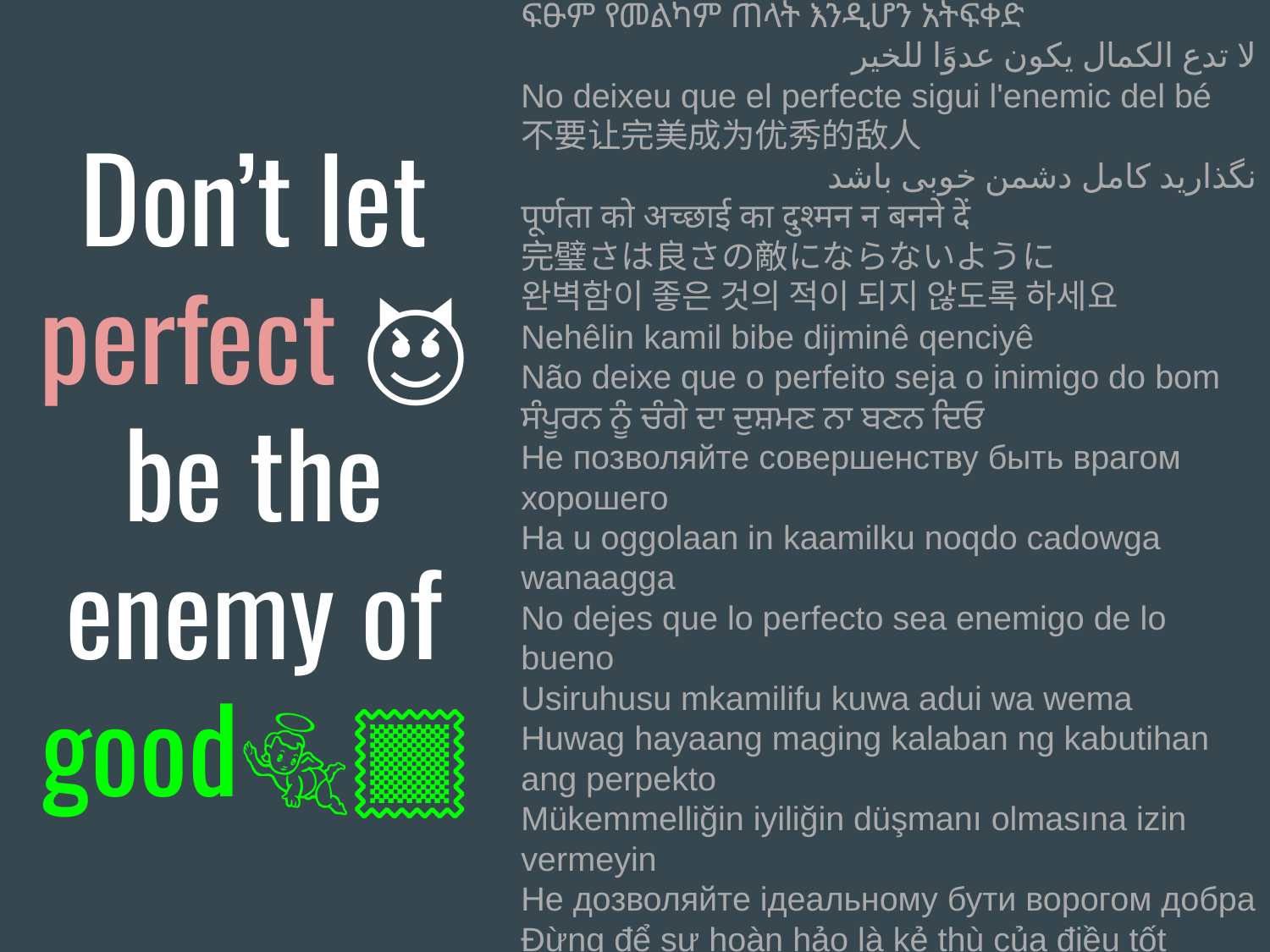

Don’t let perfect 😈
be the enemy of good👼🏽
ፍፁም የመልካም ጠላት እንዲሆን አትፍቀድ
لا تدع الكمال يكون عدوًا للخير
No deixeu que el perfecte sigui l'enemic del bé
不要让完美成为优秀的敌人
نگذارید کامل دشمن خوبی باشد
पूर्णता को अच्छाई का दुश्मन न बनने दें
完璧さは良さの敵にならないように
완벽함이 좋은 것의 적이 되지 않도록 하세요
Nehêlin kamil bibe dijminê qenciyê
Não deixe que o perfeito seja o inimigo do bom
ਸੰਪੂਰਨ ਨੂੰ ਚੰਗੇ ਦਾ ਦੁਸ਼ਮਣ ਨਾ ਬਣਨ ਦਿਓ
Не позволяйте совершенству быть врагом хорошего
Ha u oggolaan in kaamilku noqdo cadowga wanaagga
No dejes que lo perfecto sea enemigo de lo bueno
Usiruhusu mkamilifu kuwa adui wa wema
Huwag hayaang maging kalaban ng kabutihan ang perpekto
Mükemmelliğin iyiliğin düşmanı olmasına izin vermeyin
Не дозволяйте ідеальному бути ворогом добра
Đừng để sự hoàn hảo là kẻ thù của điều tốt